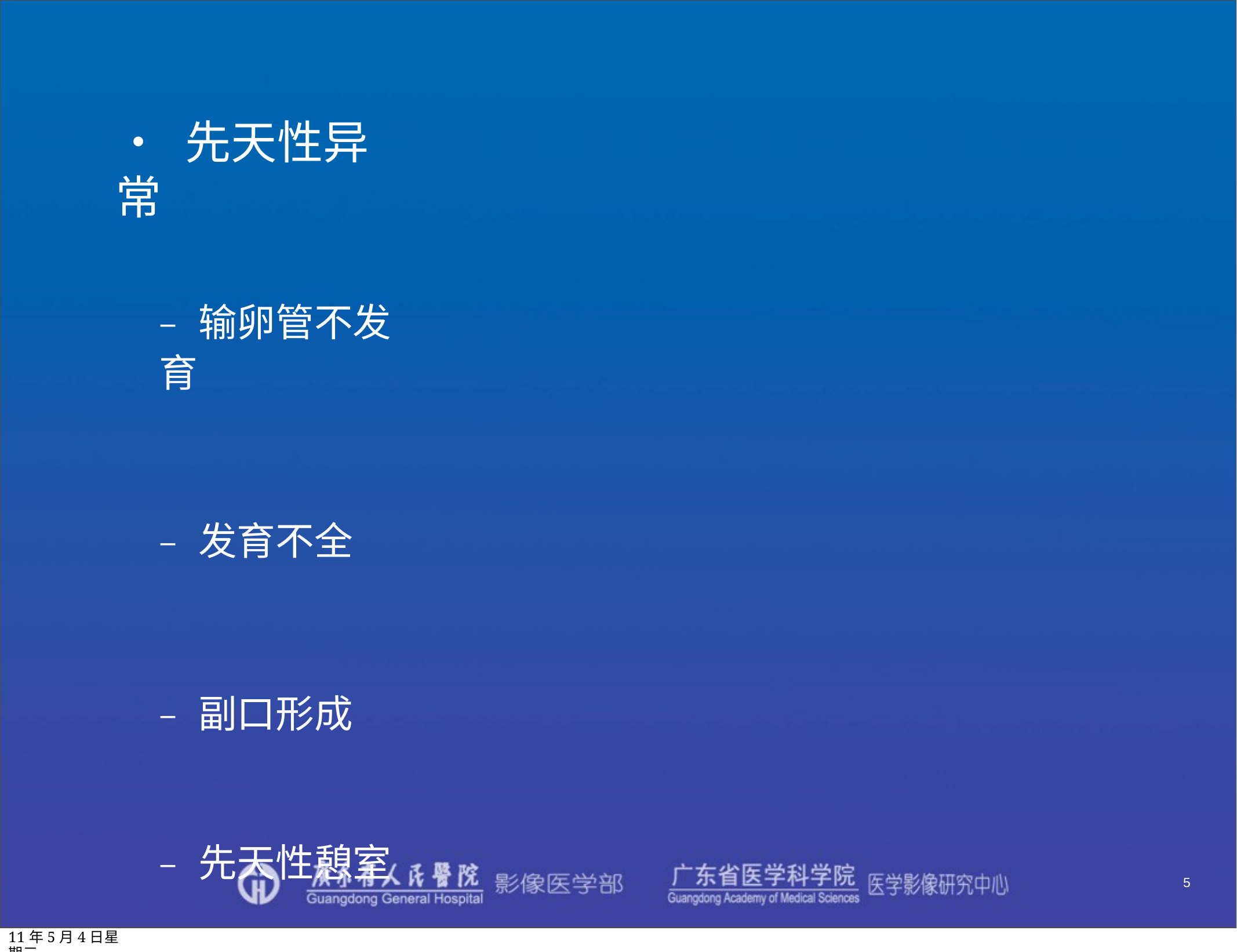

# • 先天性异常
– 输卵管不发育

– 发育不全

– 副口形成

– 先天性憩室
5
11年5月4日星期三